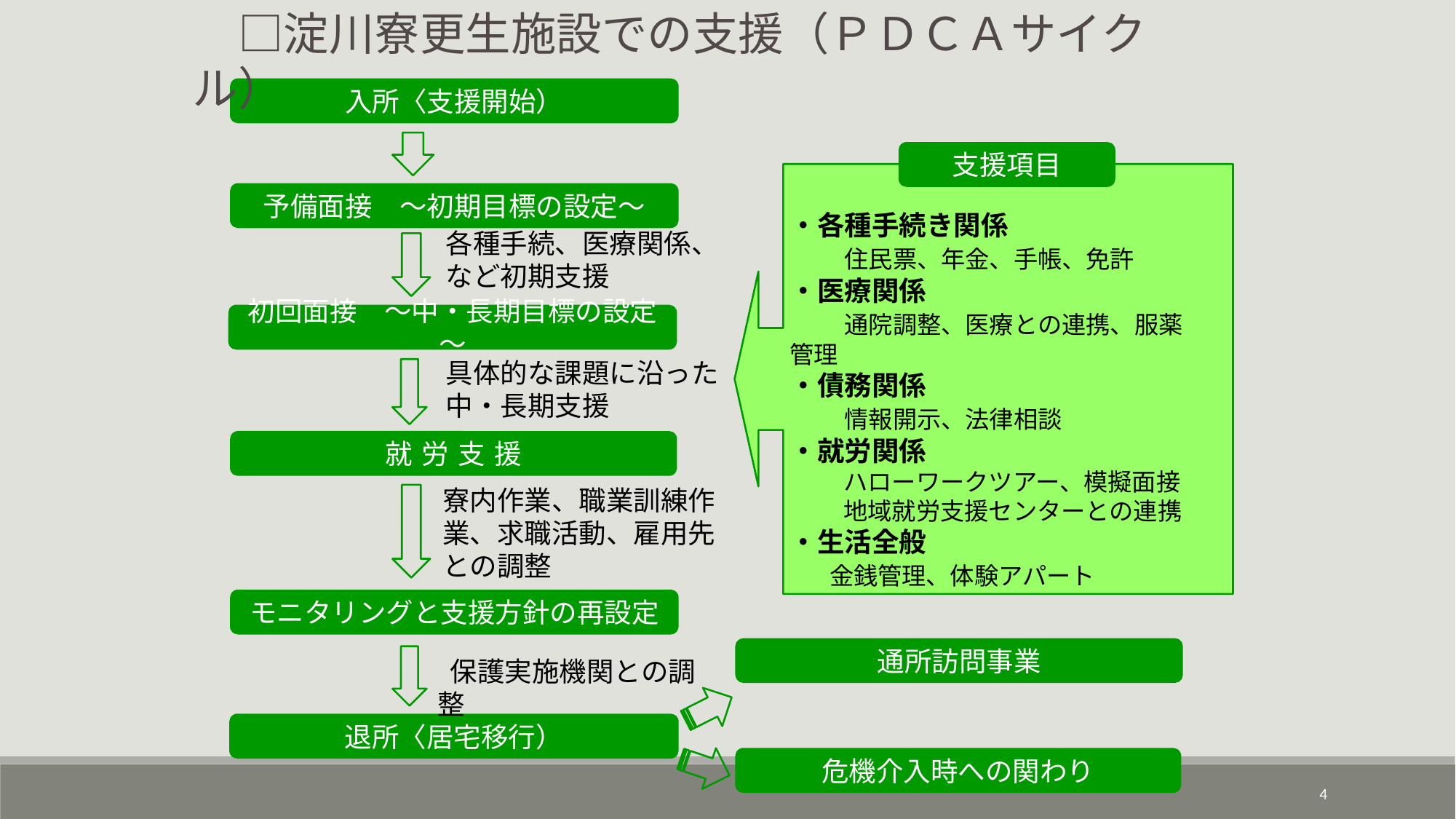

□淀川寮更生施設での支援（ＰＤＣＡサイクル）
入所〈支援開始）

支援項目

予備面接　～初期目標の設定～
・各種手続き関係
　　住民票、年金、手帳、免許
・医療関係
　　通院調整、医療との連携、服薬管理
・債務関係
　　情報開示、法律相談
・就労関係
　　 ハローワークツアー、模擬面接
　　 地域就労支援センターとの連携
・生活全般
　  金銭管理、体験アパート
各種手続、医療関係、など初期支援

初回面接　～中・長期目標の設定～
具体的な課題に沿った中・長期支援

就労支援
寮内作業、職業訓練作業、求職活動、雇用先との調整

モニタリングと支援方針の再設定
通所訪問事業

 保護実施機関との調整

退所〈居宅移行）

危機介入時への関わり
4